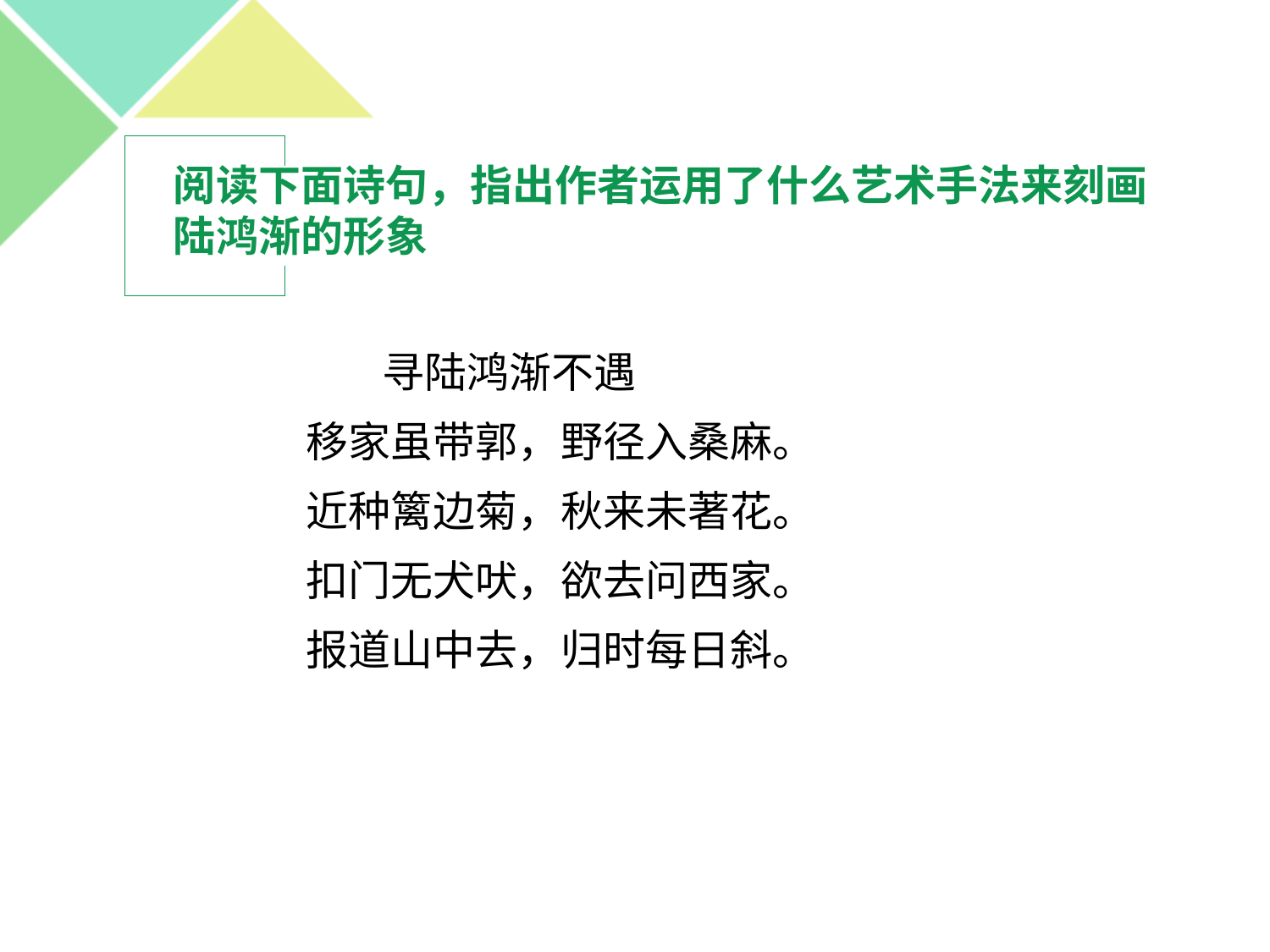

阅读下面诗句，指出作者运用了什么艺术手法来刻画陆鸿渐的形象
             寻陆鸿渐不遇
     移家虽带郭，野径入桑麻。
     近种篱边菊，秋来未著花。
     扣门无犬吠，欲去问西家。
     报道山中去，归时每日斜。